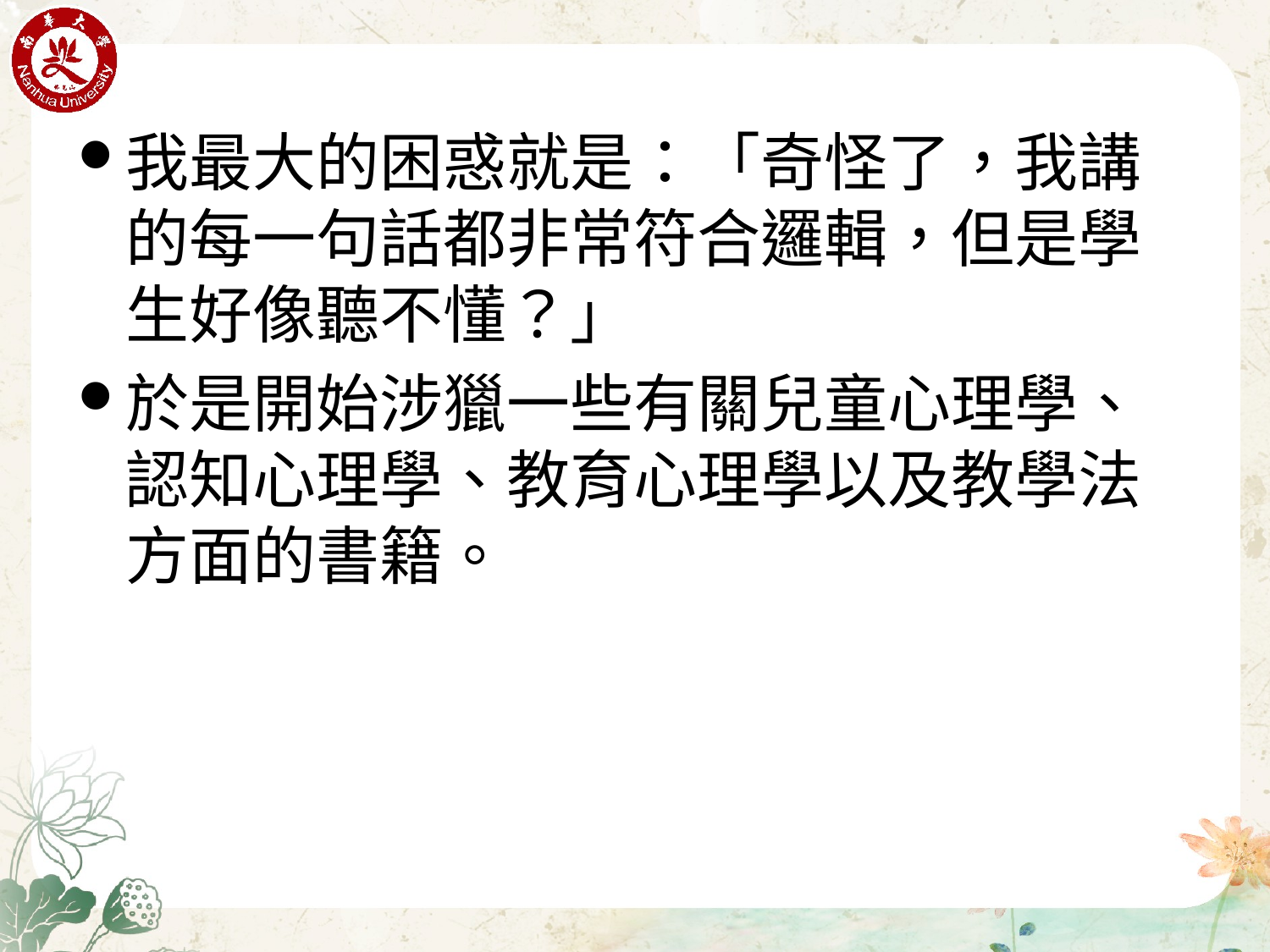

我最大的困惑就是：「奇怪了，我講的每一句話都非常符合邏輯，但是學生好像聽不懂？」
於是開始涉獵一些有關兒童心理學、認知心理學、教育心理學以及教學法方面的書籍。